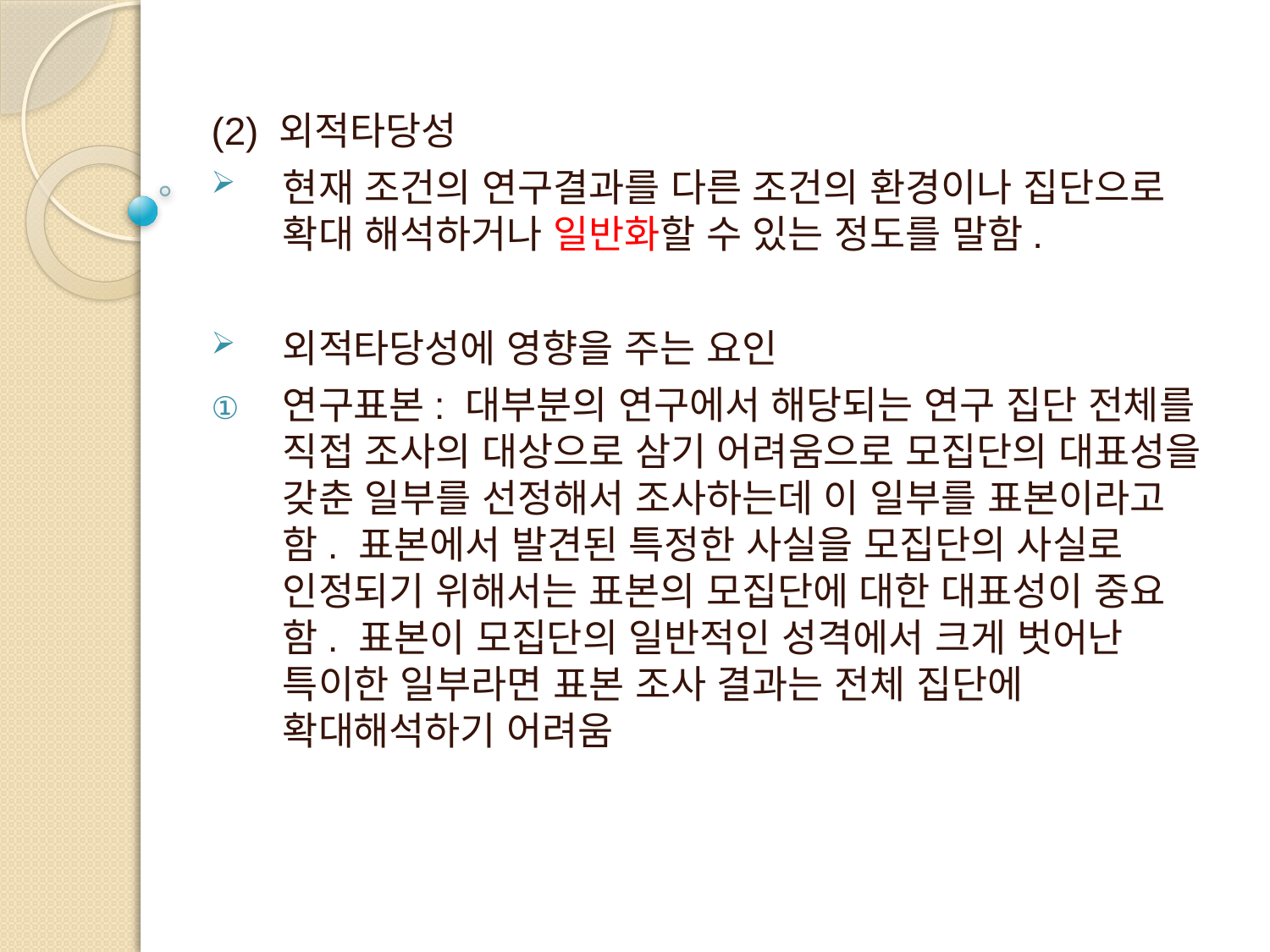

(2) 외적타당성
현재 조건의 연구결과를 다른 조건의 환경이나 집단으로 확대 해석하거나 일반화할 수 있는 정도를 말함.

외적타당성에 영향을 주는 요인
연구표본: 대부분의 연구에서 해당되는 연구 집단 전체를 직접 조사의 대상으로 삼기 어려움으로 모집단의 대표성을 갖춘 일부를 선정해서 조사하는데 이 일부를 표본이라고 함. 표본에서 발견된 특정한 사실을 모집단의 사실로 인정되기 위해서는 표본의 모집단에 대한 대표성이 중요함. 표본이 모집단의 일반적인 성격에서 크게 벗어난 특이한 일부라면 표본 조사 결과는 전체 집단에 확대해석하기 어려움